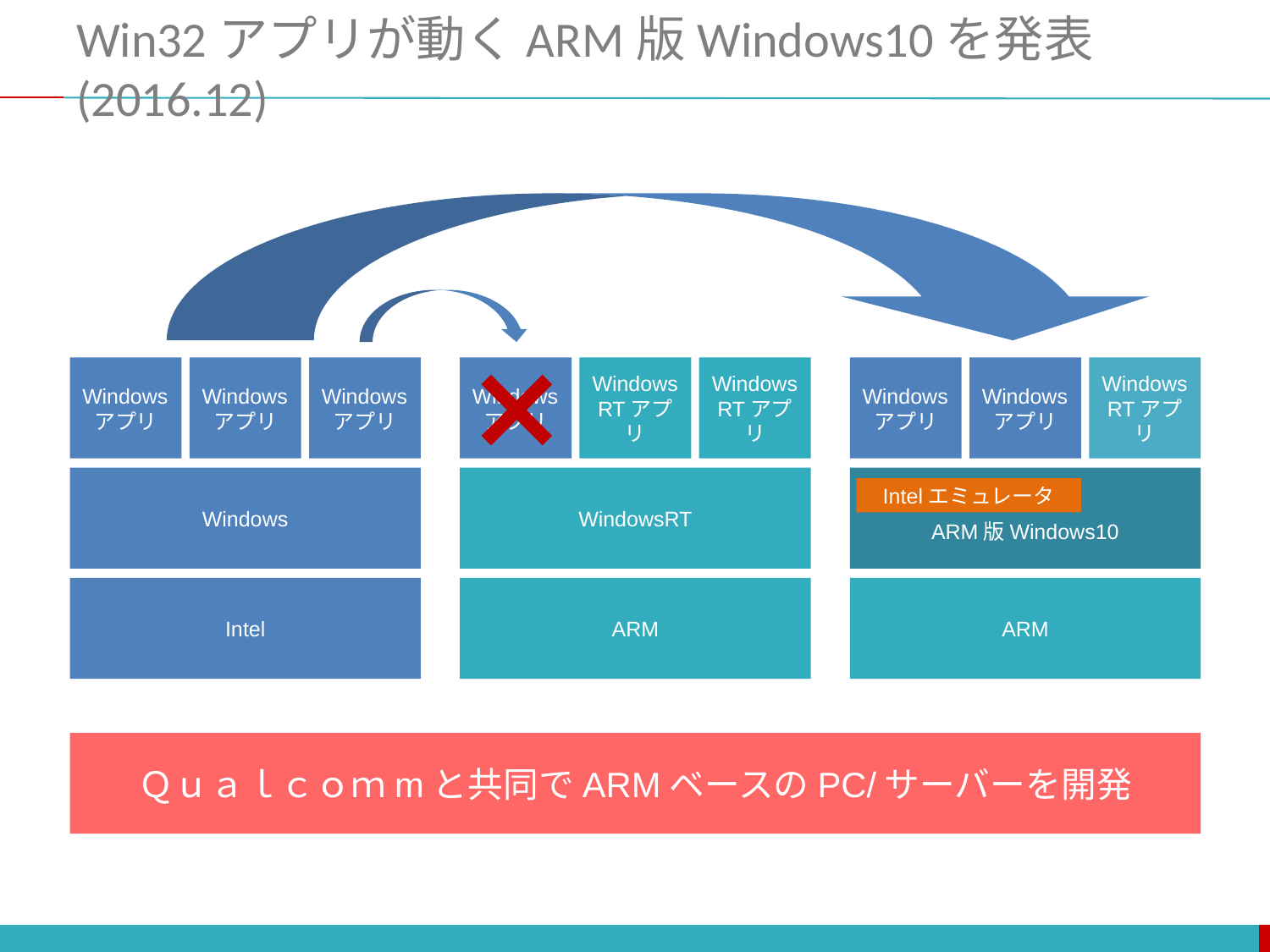

# Win32アプリが動くARM版Windows10を発表 (2016.12)

Windowsアプリ
Windowsアプリ
Windowsアプリ
Windowsアプリ
WindowsRTアプリ
WindowsRTアプリ
Windowsアプリ
Windowsアプリ
WindowsRTアプリ
Windows
WindowsRT

ARM版Windows10
Intelエミュレータ
Intel
ARM
ARM
Ｑｕａｌｃｏｍmと共同でARMベースのPC/サーバーを開発